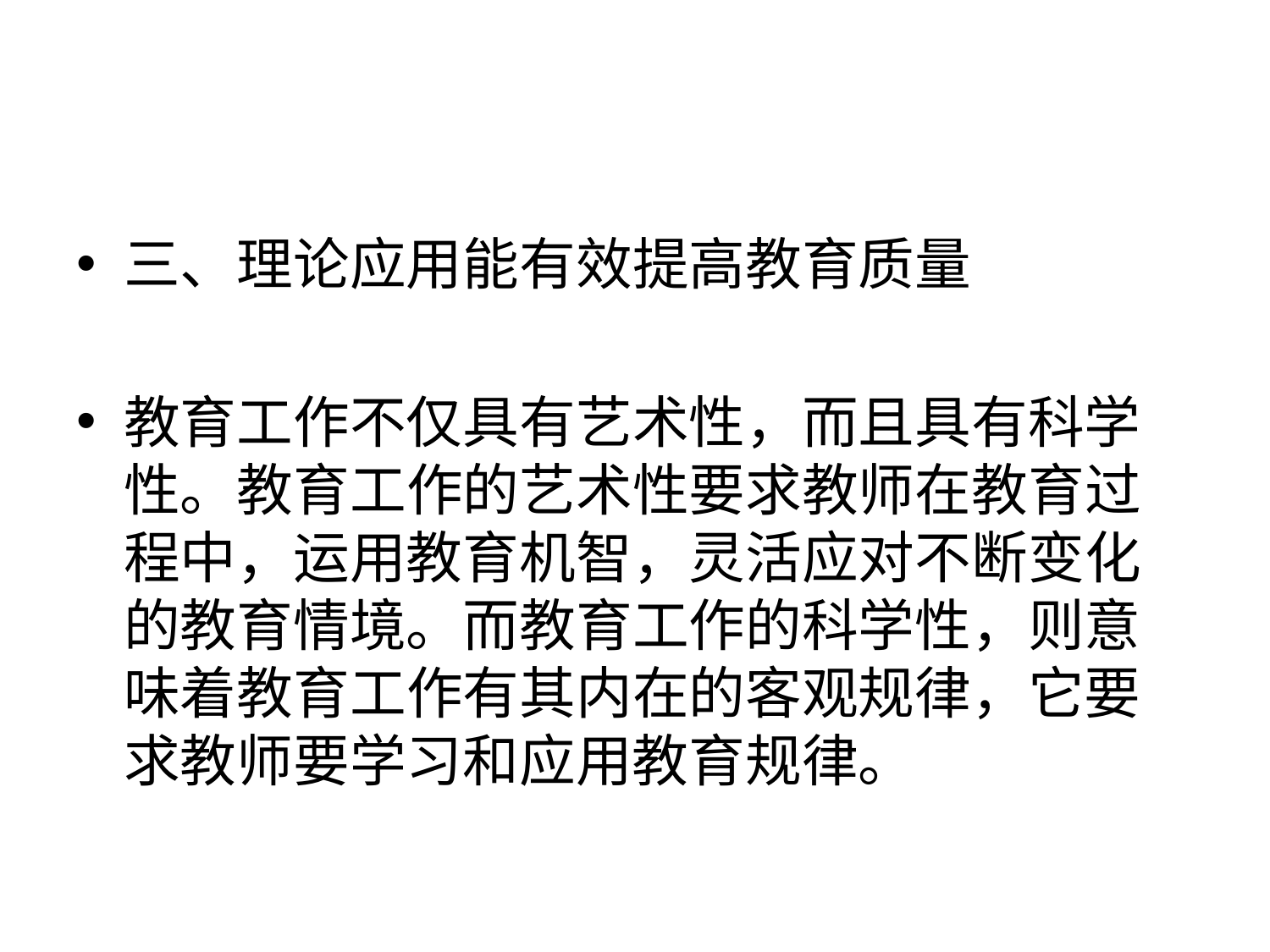

#
三、理论应用能有效提高教育质量

教育工作不仅具有艺术性，而且具有科学性。教育工作的艺术性要求教师在教育过程中，运用教育机智，灵活应对不断变化的教育情境。而教育工作的科学性，则意味着教育工作有其内在的客观规律，它要求教师要学习和应用教育规律。